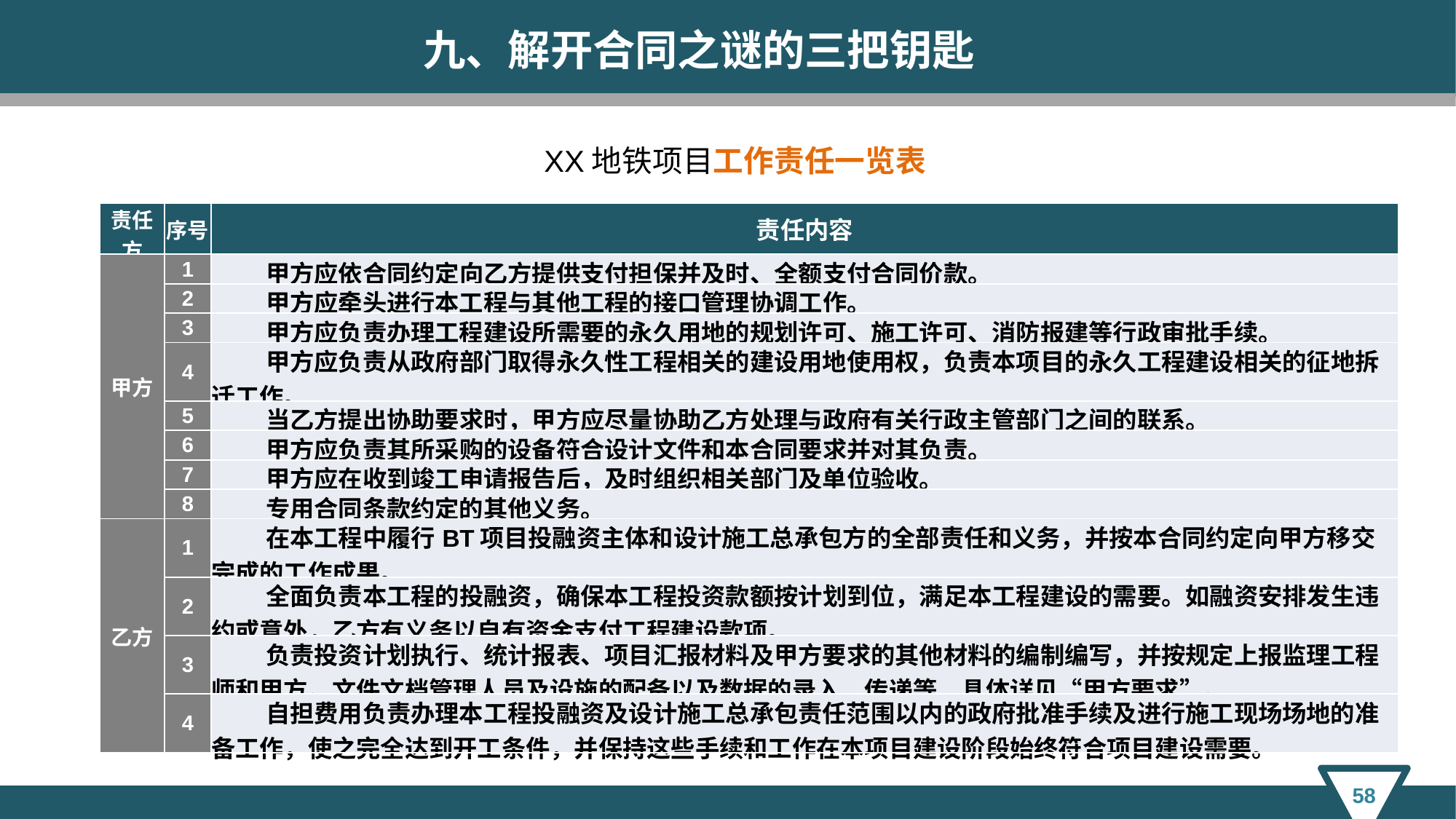

九、解开合同之谜的三把钥匙
XX地铁项目工作责任一览表
| 责任方 | 序号 | 责任内容 |
| --- | --- | --- |
| 甲方 | 1 | 甲方应依合同约定向乙方提供支付担保并及时、全额支付合同价款。 |
|  | 2 | 甲方应牵头进行本工程与其他工程的接口管理协调工作。 |
|  | 3 | 甲方应负责办理工程建设所需要的永久用地的规划许可、施工许可、消防报建等行政审批手续。 |
|  | 4 | 甲方应负责从政府部门取得永久性工程相关的建设用地使用权，负责本项目的永久工程建设相关的征地拆迁工作。 |
|  | 5 | 当乙方提出协助要求时，甲方应尽量协助乙方处理与政府有关行政主管部门之间的联系。 |
|  | 6 | 甲方应负责其所采购的设备符合设计文件和本合同要求并对其负责。 |
|  | 7 | 甲方应在收到竣工申请报告后，及时组织相关部门及单位验收。 |
|  | 8 | 专用合同条款约定的其他义务。 |
| 乙方 | 1 | 在本工程中履行BT项目投融资主体和设计施工总承包方的全部责任和义务，并按本合同约定向甲方移交完成的工作成果。 |
|  | 2 | 全面负责本工程的投融资，确保本工程投资款额按计划到位，满足本工程建设的需要。如融资安排发生违约或意外，乙方有义务以自有资金支付工程建设款项。 |
|  | 3 | 负责投资计划执行、统计报表、项目汇报材料及甲方要求的其他材料的编制编写，并按规定上报监理工程师和甲方。文件文档管理人员及设施的配备以及数据的录入、传递等，具体详见“甲方要求”。 |
|  | 4 | 自担费用负责办理本工程投融资及设计施工总承包责任范围以内的政府批准手续及进行施工现场场地的准备工作，使之完全达到开工条件，并保持这些手续和工作在本项目建设阶段始终符合项目建设需要。 |